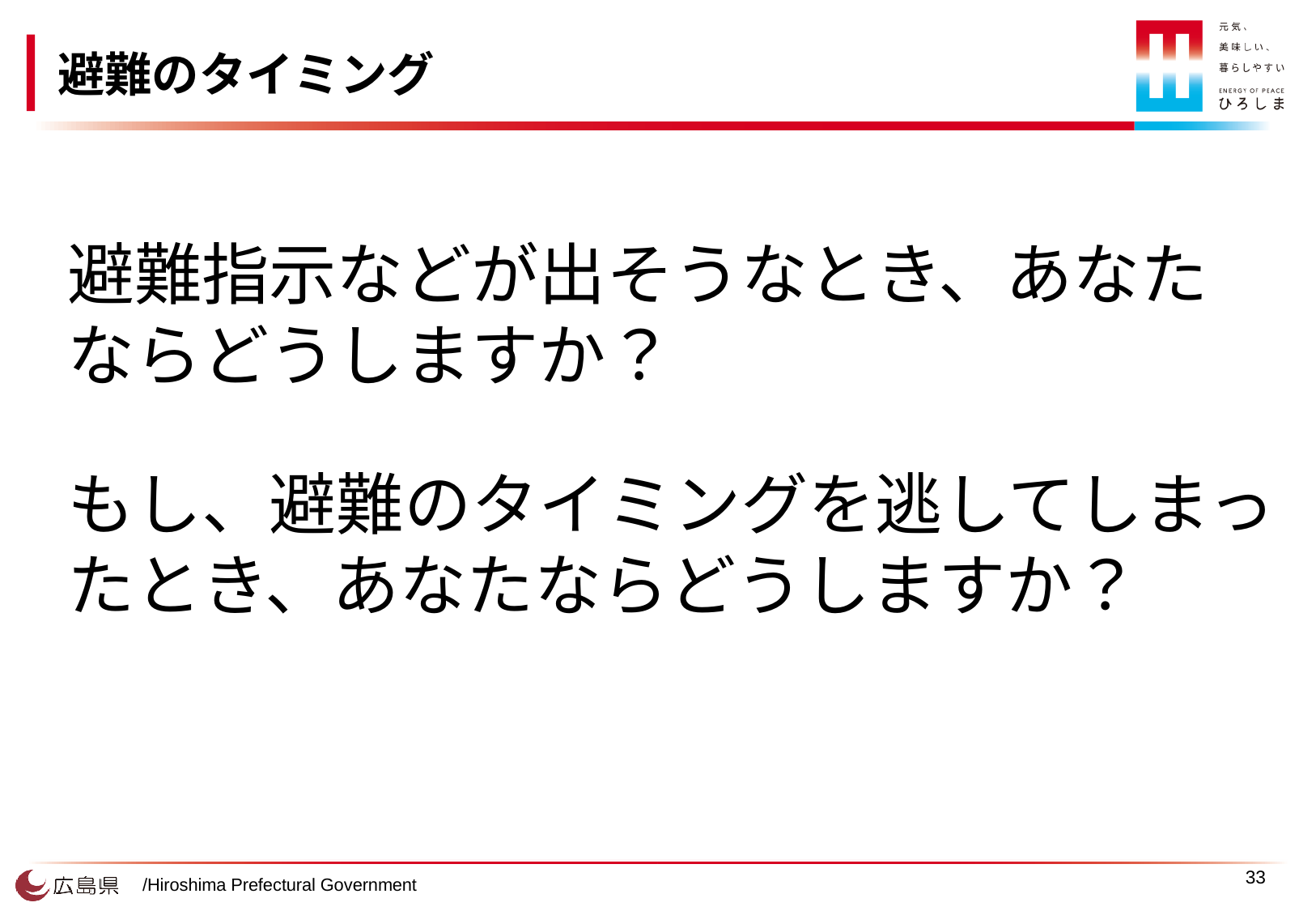

避難のタイミング
避難指示などが出そうなとき、あなたならどうしますか？
もし、避難のタイミングを逃してしまったとき、あなたならどうしますか？